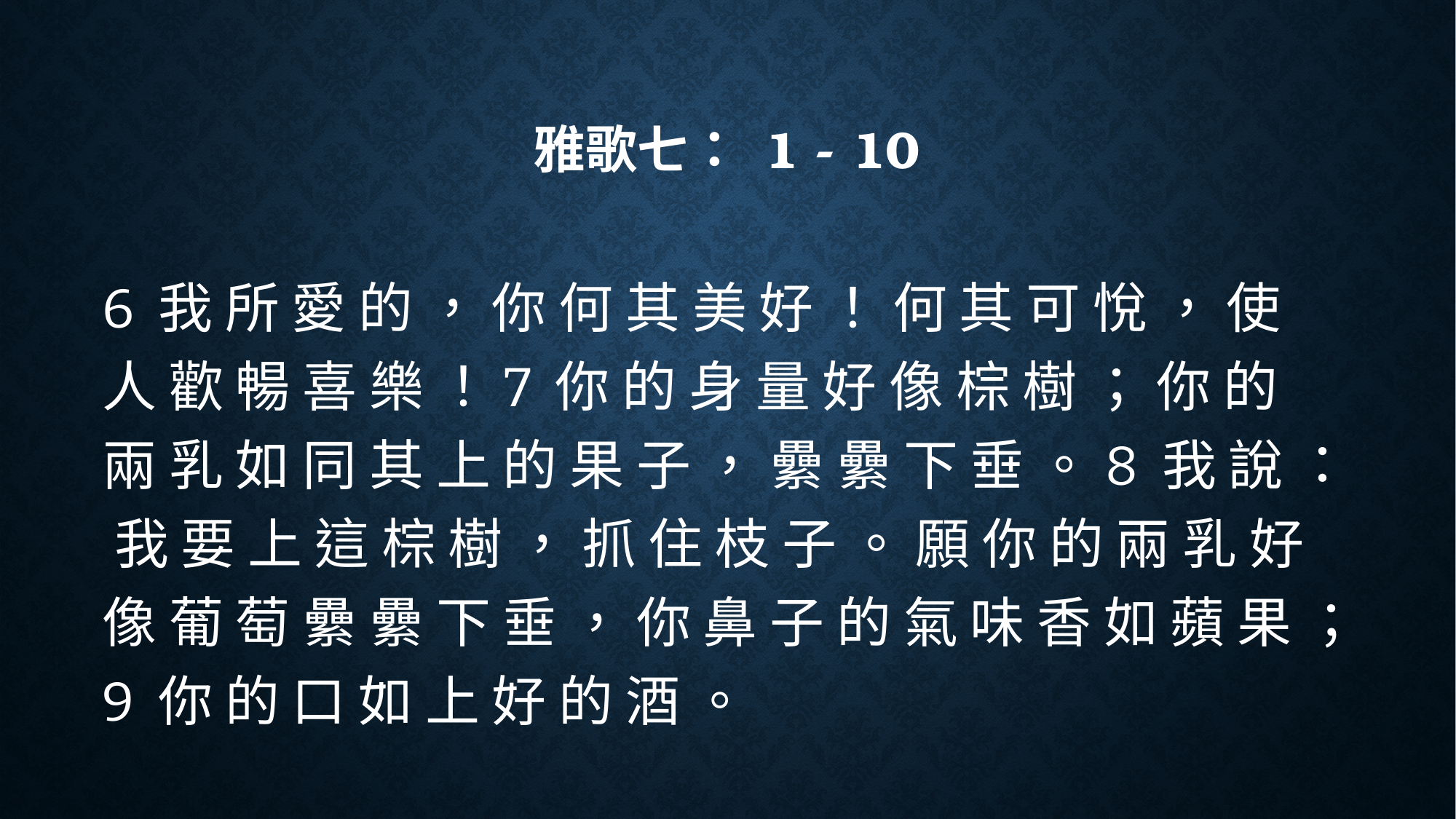

# 雅歌七： 1 - 10
6 我 所 愛 的 ， 你 何 其 美 好 ！ 何 其 可 悅 ， 使 人 歡 暢 喜 樂 ！7 你 的 身 量 好 像 棕 樹 ； 你 的 兩 乳 如 同 其 上 的 果 子 ， 纍 纍 下 垂 。8 我 說 ： 我 要 上 這 棕 樹 ， 抓 住 枝 子 。 願 你 的 兩 乳 好 像 葡 萄 纍 纍 下 垂 ， 你 鼻 子 的 氣 味 香 如 蘋 果 ；9 你 的 口 如 上 好 的 酒 。